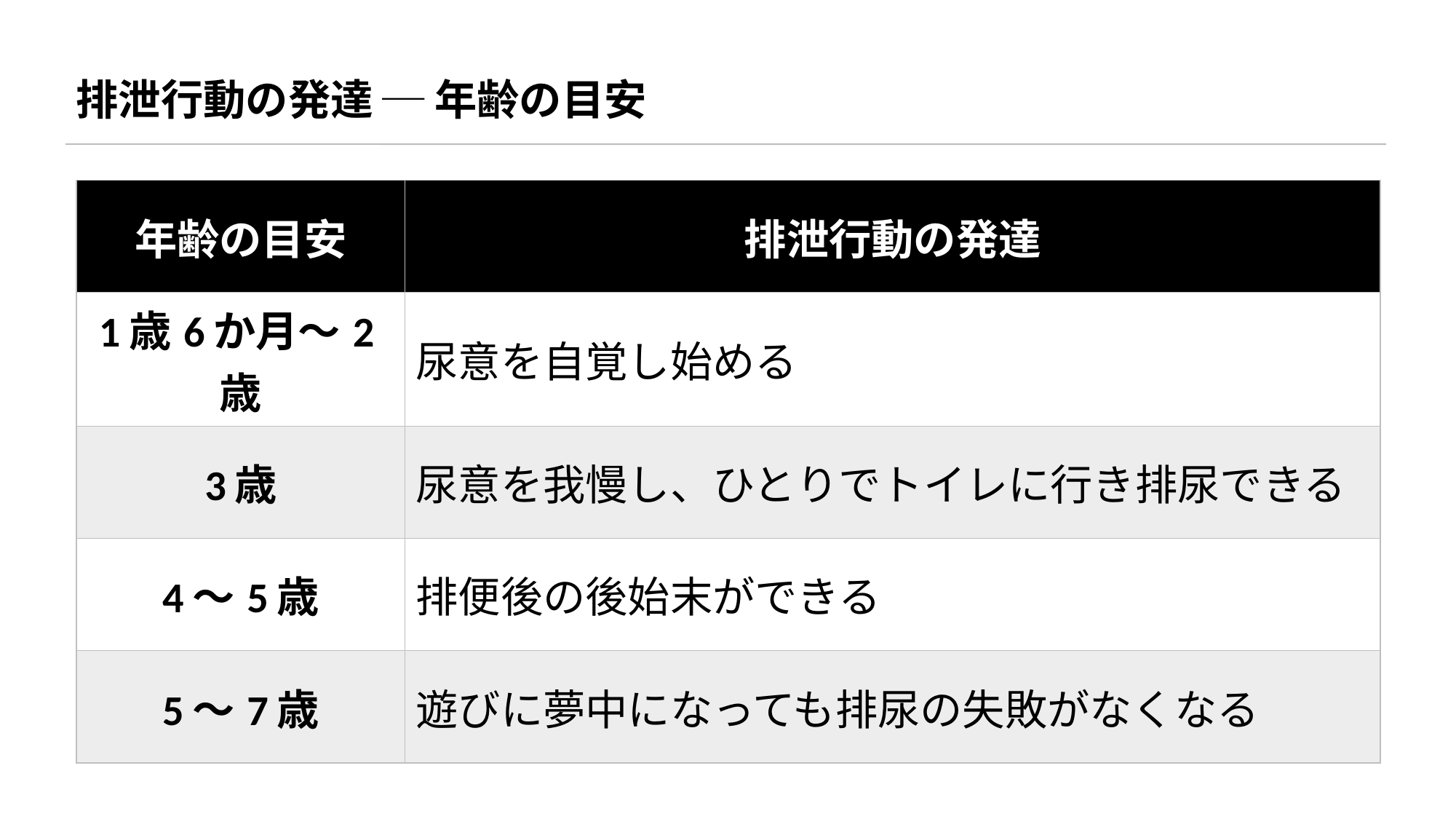

排泄行動の発達 ─ 年齢の目安

| 年齢の目安 | 排泄行動の発達 |
| --- | --- |
| 1歳6か月〜2歳 | 尿意を自覚し始める |
| 3歳 | 尿意を我慢し、ひとりでトイレに行き排尿できる |
| 4〜5歳 | 排便後の後始末ができる |
| 5〜7歳 | 遊びに夢中になっても排尿の失敗がなくなる |